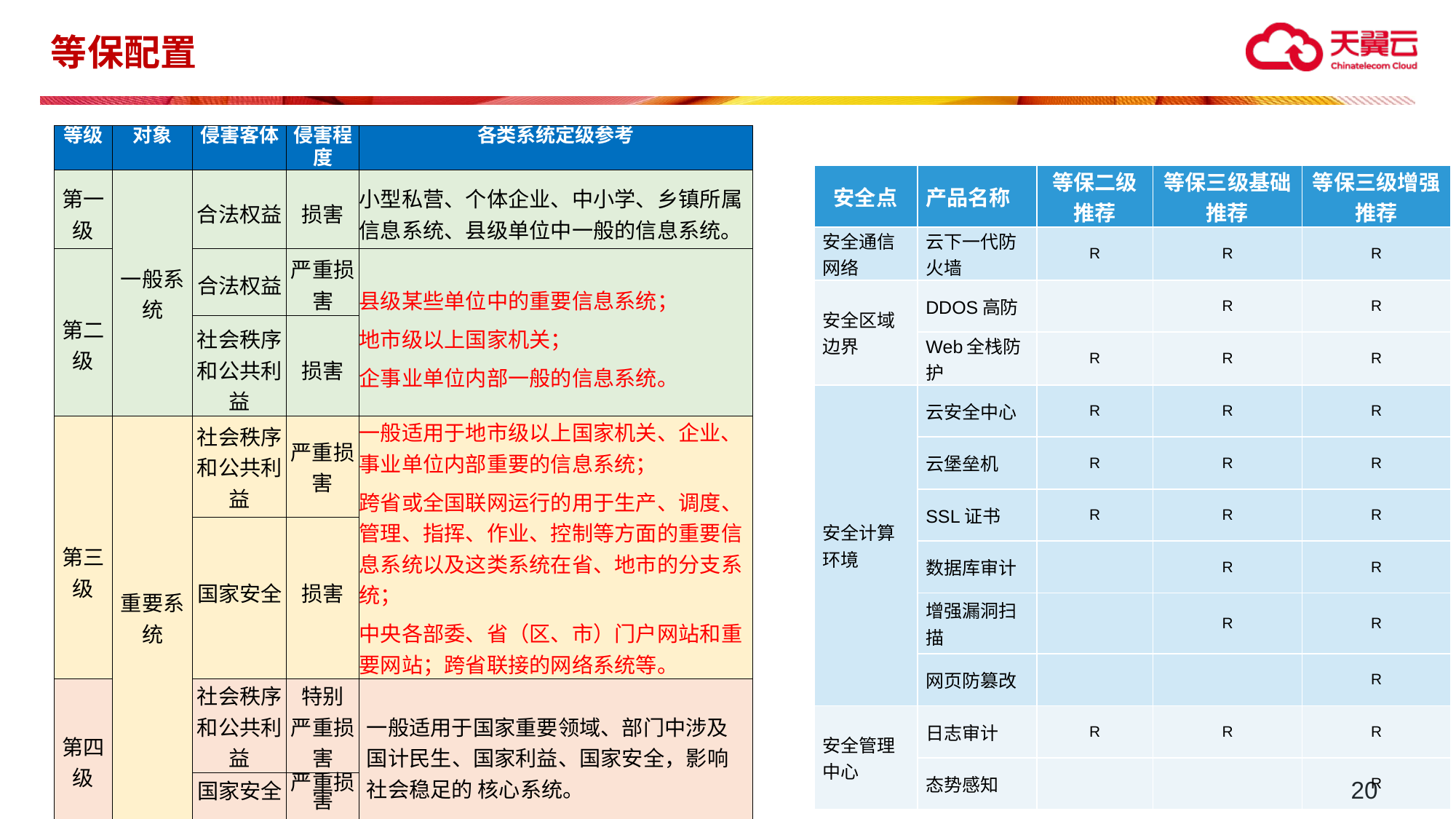

# 等保配置
| 等级 | 对象 | 侵害客体 | 侵害程度 | 各类系统定级参考 |
| --- | --- | --- | --- | --- |
| 第一级 | 一般系统 | 合法权益 | 损害 | 小型私营、个体企业、中小学、乡镇所属信息系统、县级单位中一般的信息系统。 |
| 第二级 |  | 合法权益 | 严重损害 | 县级某些单位中的重要信息系统； 地市级以上国家机关； 企事业单位内部一般的信息系统。 |
|  |  | 社会秩序和公共利益 | 损害 |  |
| 第三级 | 重要系统 | 社会秩序和公共利益 | 严重损害 | 一般适用于地市级以上国家机关、企业、事业单位内部重要的信息系统； 跨省或全国联网运行的用于生产、调度、 管理、指挥、作业、控制等方面的重要信息系统以及这类系统在省、地市的分支系统； 中央各部委、省（区、市）门户网站和重要网站；跨省联接的网络系统等。 |
|  |  | 国家安全 | 损害 |  |
| 第四级 |  | 社会秩序和公共利益 | 特别 严重损害 | 一般适用于国家重要领域、部门中涉及国计民生、国家利益、国家安全，影响社会稳足的 核心系统。 |
|  |  | 国家安全 | 严重损害 |  |
| 第五级 | 极端重要系统 | 国家安全 | 特别 严重损害 | 一般适用于国家重要领域，特别重要系统。 |
| 安全点 | 产品名称 | 等保二级推荐 | 等保三级基础推荐 | 等保三级增强推荐 |
| --- | --- | --- | --- | --- |
| 安全通信网络 | 云下一代防火墙 | R | R | R |
| 安全区域边界 | DDOS高防 |  | R | R |
|  | Web全栈防护 | R | R | R |
| 安全计算环境 | 云安全中心 | R | R | R |
|  | 云堡垒机 | R | R | R |
|  | SSL证书 | R | R | R |
|  | 数据库审计 |  | R | R |
|  | 增强漏洞扫描 |  | R | R |
|  | 网页防篡改 |  |  | R |
| 安全管理中心 | 日志审计 | R | R | R |
|  | 态势感知 |  |  | R |